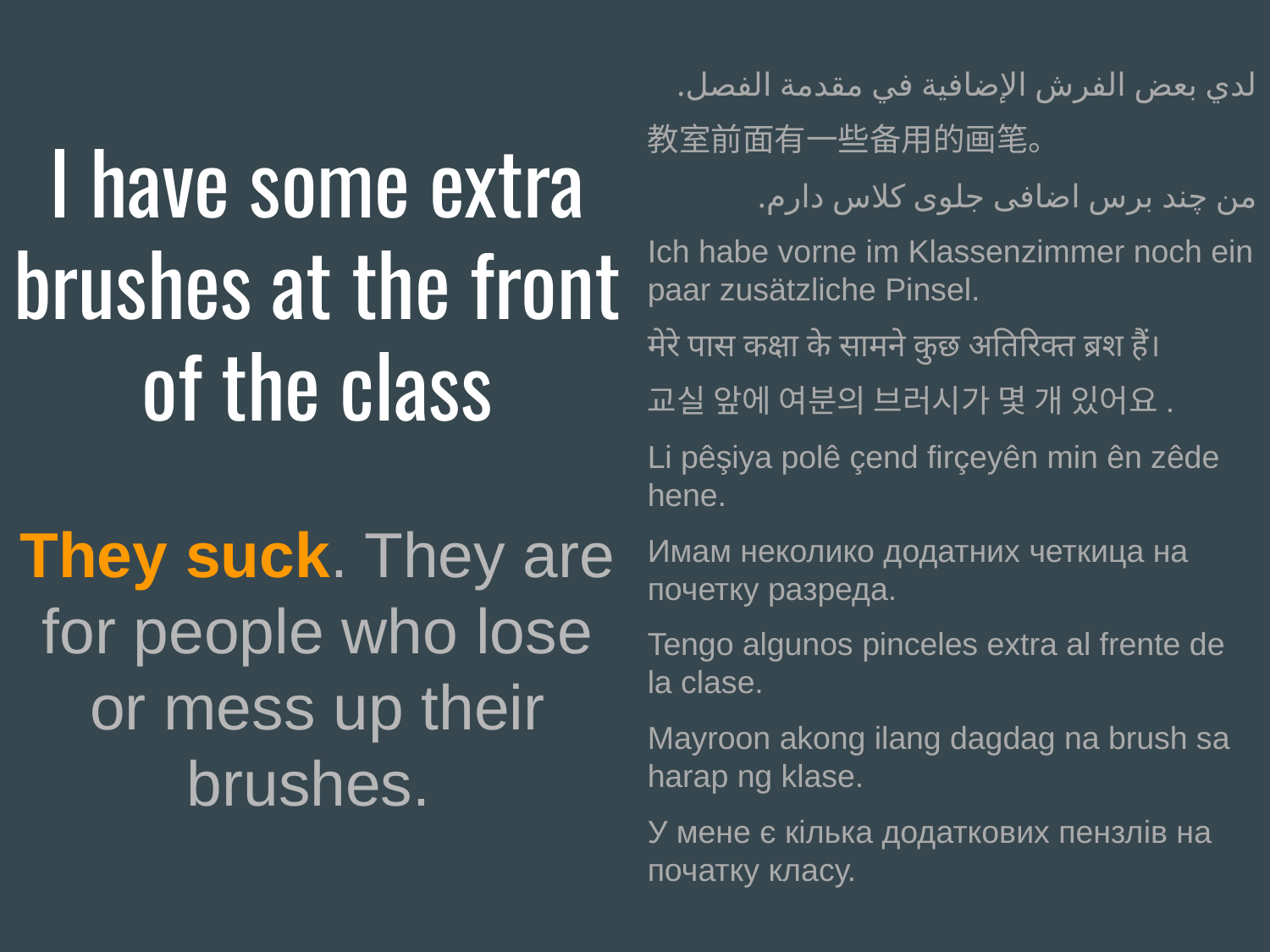

I have some extra brushes at the front of the class

They suck. They are for people who lose or mess up their brushes.
لدي بعض الفرش الإضافية في مقدمة الفصل.
教室前面有一些备用的画笔。
من چند برس اضافی جلوی کلاس دارم.
Ich habe vorne im Klassenzimmer noch ein paar zusätzliche Pinsel.
मेरे पास कक्षा के सामने कुछ अतिरिक्त ब्रश हैं।
교실 앞에 여분의 브러시가 몇 개 있어요.
Li pêşiya polê çend firçeyên min ên zêde hene.
Имам неколико додатних четкица на почетку разреда.
Tengo algunos pinceles extra al frente de la clase.
Mayroon akong ilang dagdag na brush sa harap ng klase.
У мене є кілька додаткових пензлів на початку класу.